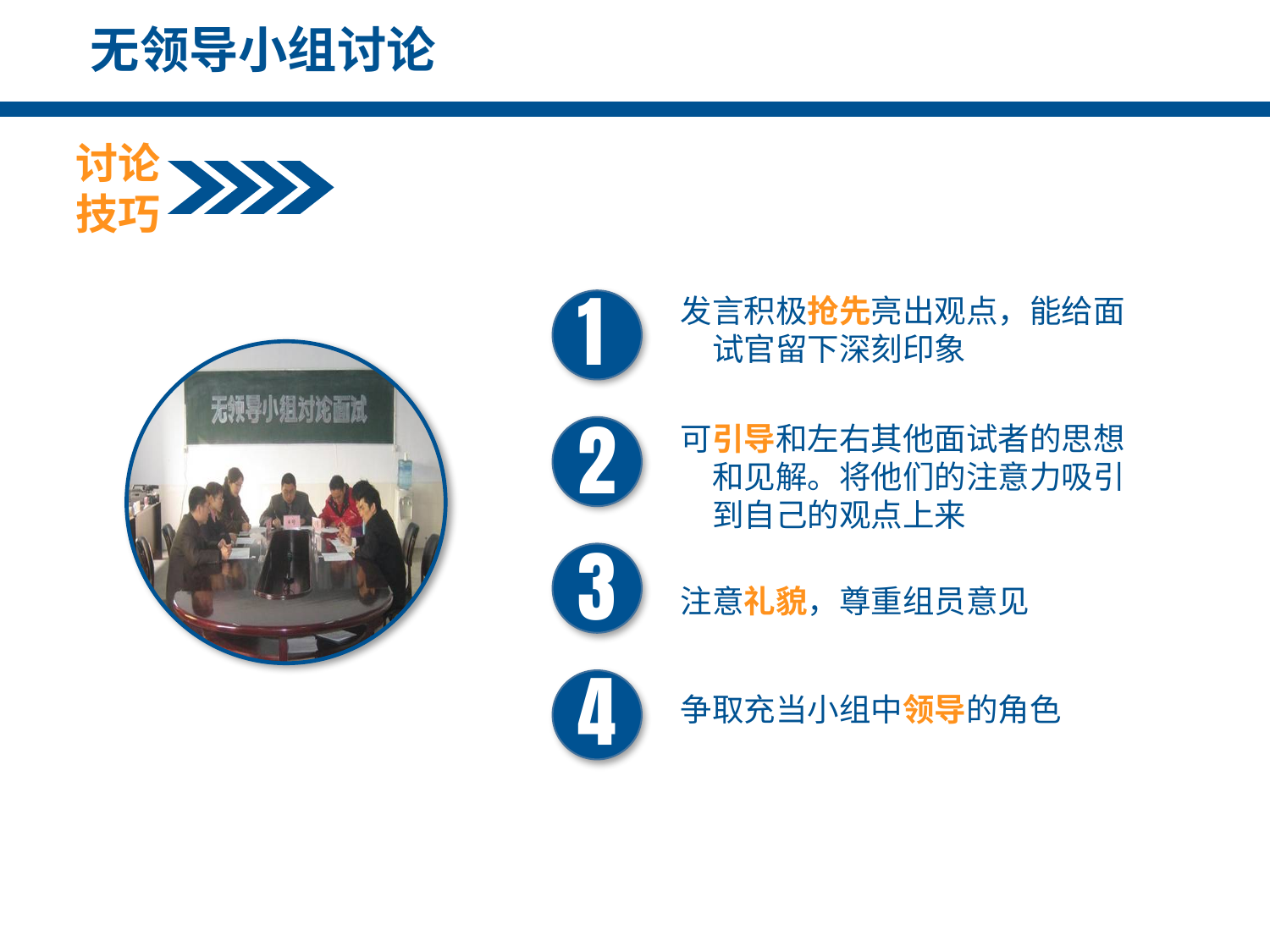

无领导小组讨论

讨论技巧

1
发言积极抢先亮出观点，能给面试官留下深刻印象

可引导和左右其他面试者的思想和见解。将他们的注意力吸引到自己的观点上来

注意礼貌，尊重组员意见

争取充当小组中领导的角色

2

3

4